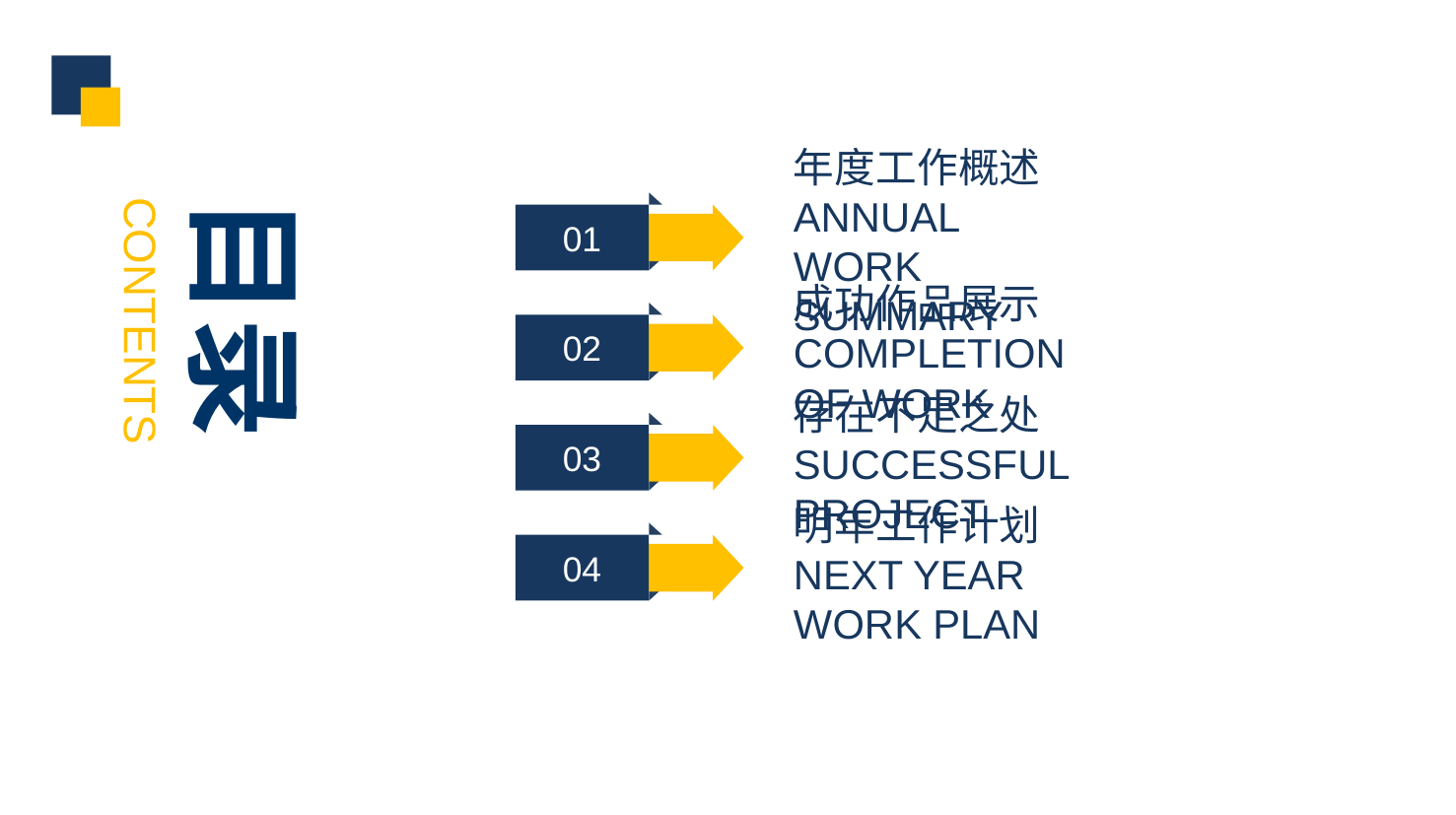

目录
年度工作概述
ANNUAL WORK SUMMARY

01

成功作品展示COMPLETION OF WORK
CONTENTS

02

存在不足之处SUCCESSFUL PROJECT

03

明年工作计划
NEXT YEAR WORK PLAN

04